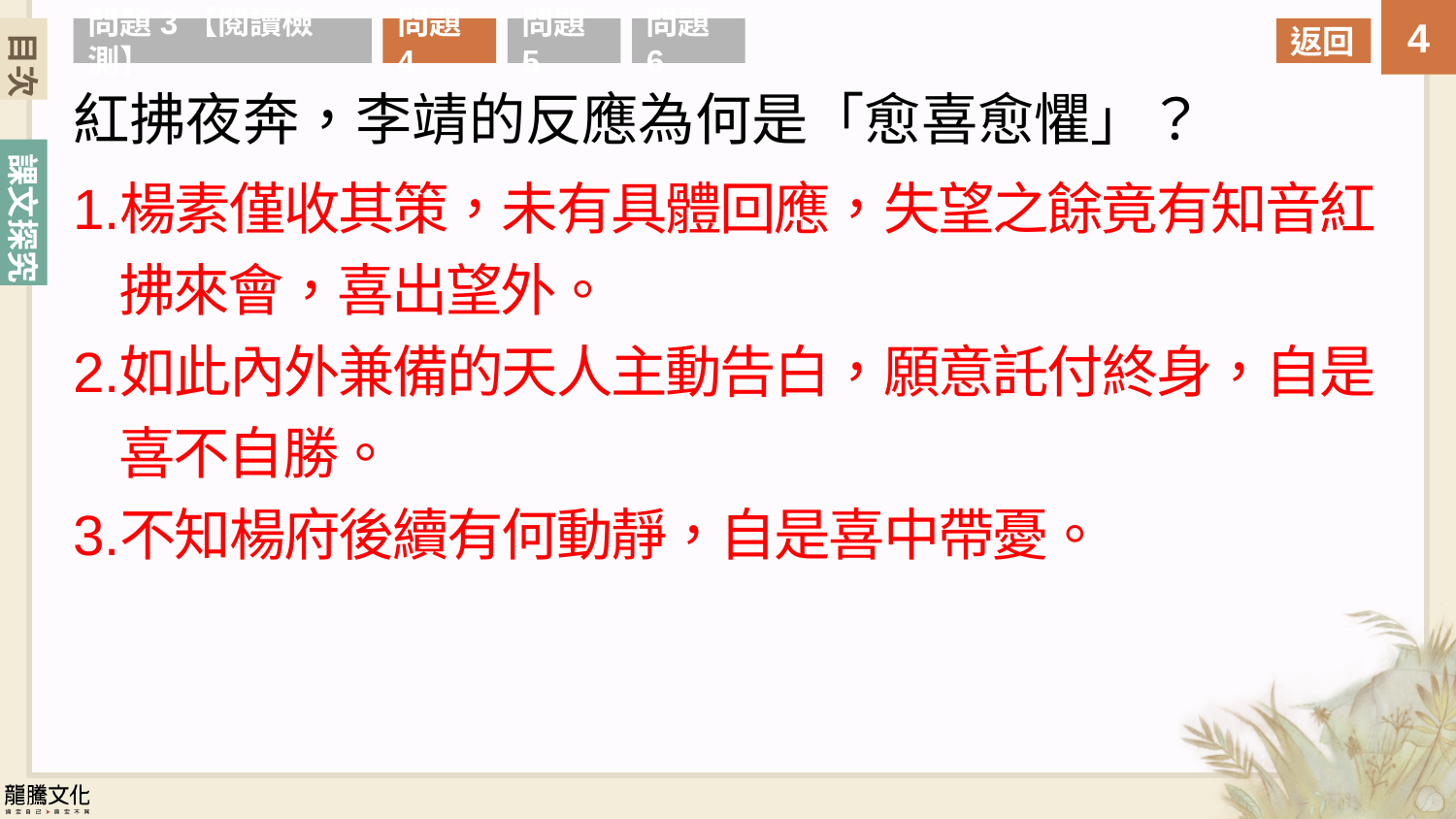

目次
問題3【閱讀檢測】
問題4
問題5
問題6
返回
紅拂夜奔，李靖的反應為何是「愈喜愈懼」？
楊素僅收其策，未有具體回應，失望之餘竟有知音紅拂來會，喜出望外。
如此內外兼備的天人主動告白，願意託付終身，自是喜不自勝。
不知楊府後續有何動靜，自是喜中帶憂。